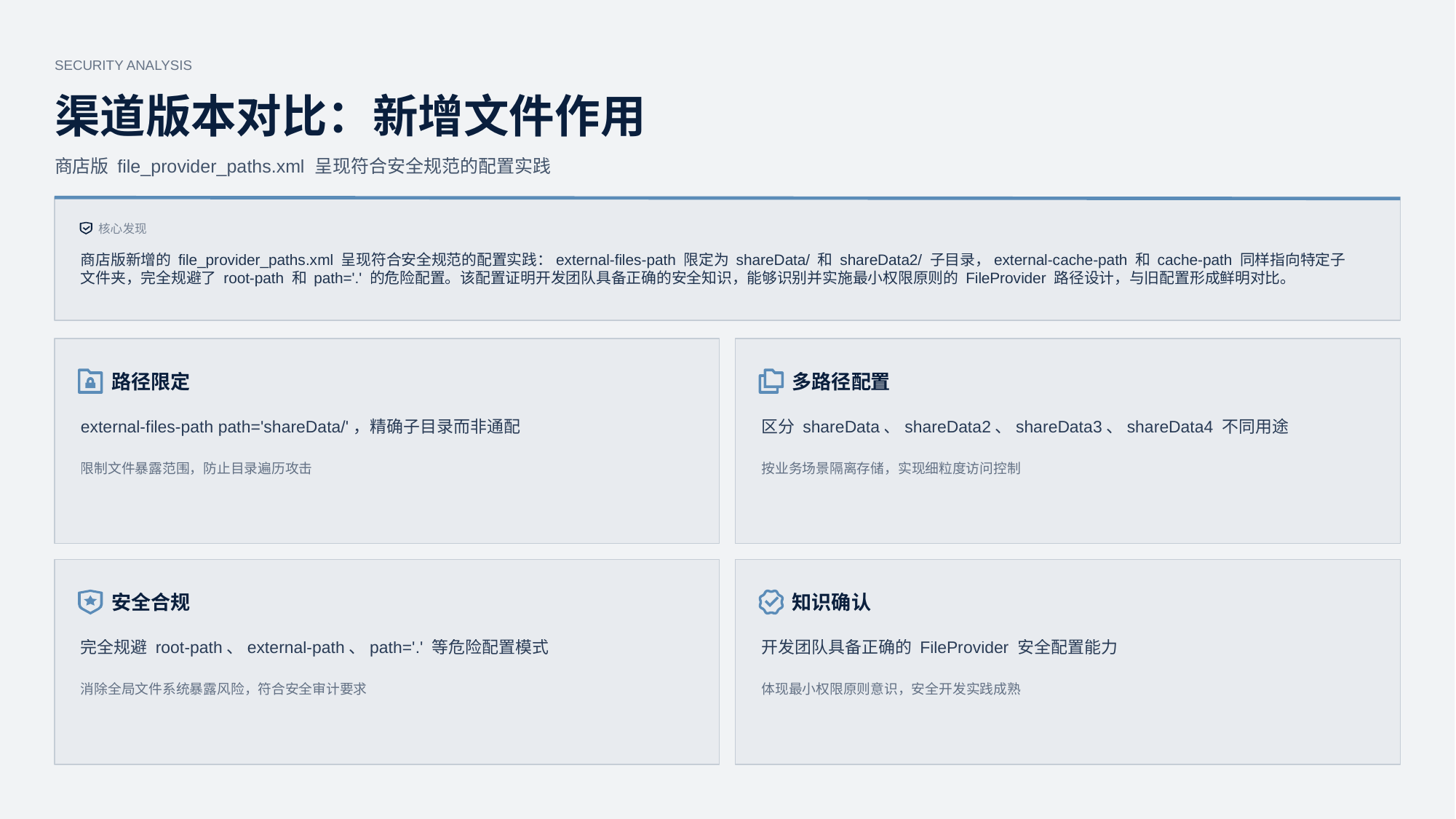

SECURITY ANALYSIS
渠道版本对比：新增文件作用
商店版 file_provider_paths.xml 呈现符合安全规范的配置实践

核心发现

商店版新增的 file_provider_paths.xml 呈现符合安全规范的配置实践：external-files-path 限定为 shareData/ 和 shareData2/ 子目录，external-cache-path 和 cache-path 同样指向特定子
文件夹，完全规避了 root-path 和 path='.' 的危险配置。该配置证明开发团队具备正确的安全知识，能够识别并实施最小权限原则的 FileProvider 路径设计，与旧配置形成鲜明对比。

路径限定
多路径配置
external-files-path path='shareData/'，精确子目录而非通配
区分 shareData、shareData2、shareData3、shareData4 不同用途
限制文件暴露范围，防止目录遍历攻击
按业务场景隔离存储，实现细粒度访问控制

安全合规
知识确认
完全规避 root-path、external-path、path='.' 等危险配置模式
开发团队具备正确的 FileProvider 安全配置能力
消除全局文件系统暴露风险，符合安全审计要求
体现最小权限原则意识，安全开发实践成熟